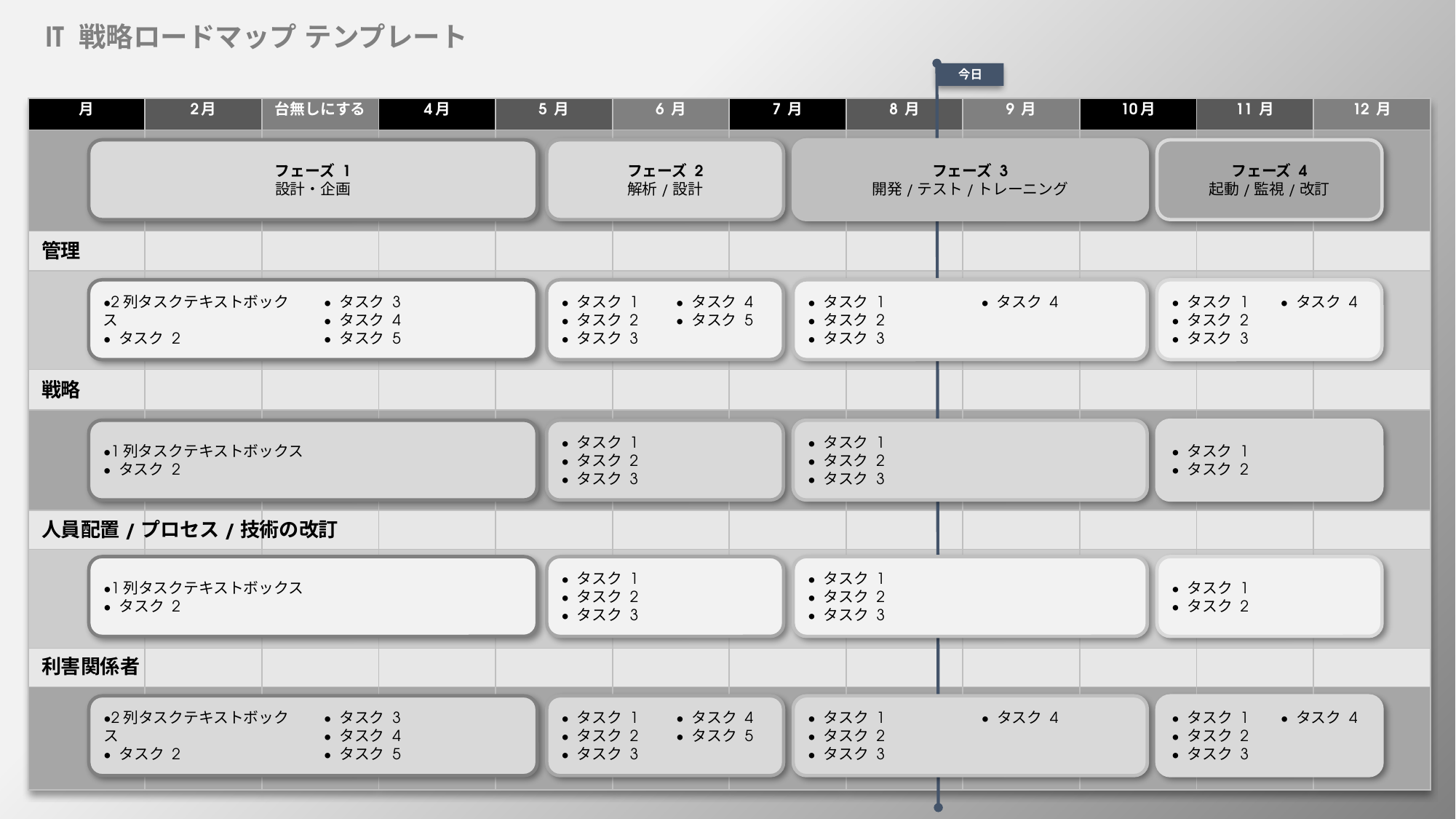

IT 戦略ロードマップ テンプレート
今日
| 月 | 2月 | 台無しにする | 4月 | 5 月 | 6 月 | 7 月 | 8 月 | 9 月 | 10月 | 11 月 | 12 月 |
| --- | --- | --- | --- | --- | --- | --- | --- | --- | --- | --- | --- |
|  |  |  |  |  |  |  |  |  |  |  |  |
|  |  |  |  |  |  |  |  |  |  |  |  |
|  |  |  |  |  |  |  |  |  |  |  |  |
|  |  |  |  |  |  |  |  |  |  |  |  |
|  |  |  |  |  |  |  |  |  |  |  |  |
|  |  |  |  |  |  |  |  |  |  |  |  |
|  |  |  |  |  |  |  |  |  |  |  |  |
|  |  |  |  |  |  |  |  |  |  |  |  |
|  |  |  |  |  |  |  |  |  |  |  |  |
フェーズ 4
起動/監視/改訂
フェーズ 3
開発/テスト/トレーニング
フェーズ 1
設計・企画
フェーズ 2
解析/設計
管理
•2列タスクテキストボックス
• タスク 2
• タスク 3
• タスク 4
• タスク 5
• タスク 1
• タスク 2
• タスク 3
• タスク 4
• タスク 5
• タスク 1
• タスク 2
• タスク 3
• タスク 4
• タスク 1
• タスク 2
• タスク 3
• タスク 4

戦略
• タスク 1
• タスク 2
• タスク 1
• タスク 2
• タスク 3
•1列タスクテキストボックス
• タスク 2
• タスク 1
• タスク 2
• タスク 3
人員配置/プロセス/技術の改訂
• タスク 1
• タスク 2
• タスク 1
• タスク 2
• タスク 3
•1列タスクテキストボックス
• タスク 2
• タスク 1
• タスク 2
• タスク 3
利害関係者
•2列タスクテキストボックス
• タスク 2
• タスク 3
• タスク 4
• タスク 5
• タスク 1
• タスク 2
• タスク 3
• タスク 4
• タスク 5
• タスク 1
• タスク 2
• タスク 3
• タスク 4
• タスク 1
• タスク 2
• タスク 3
• タスク 4